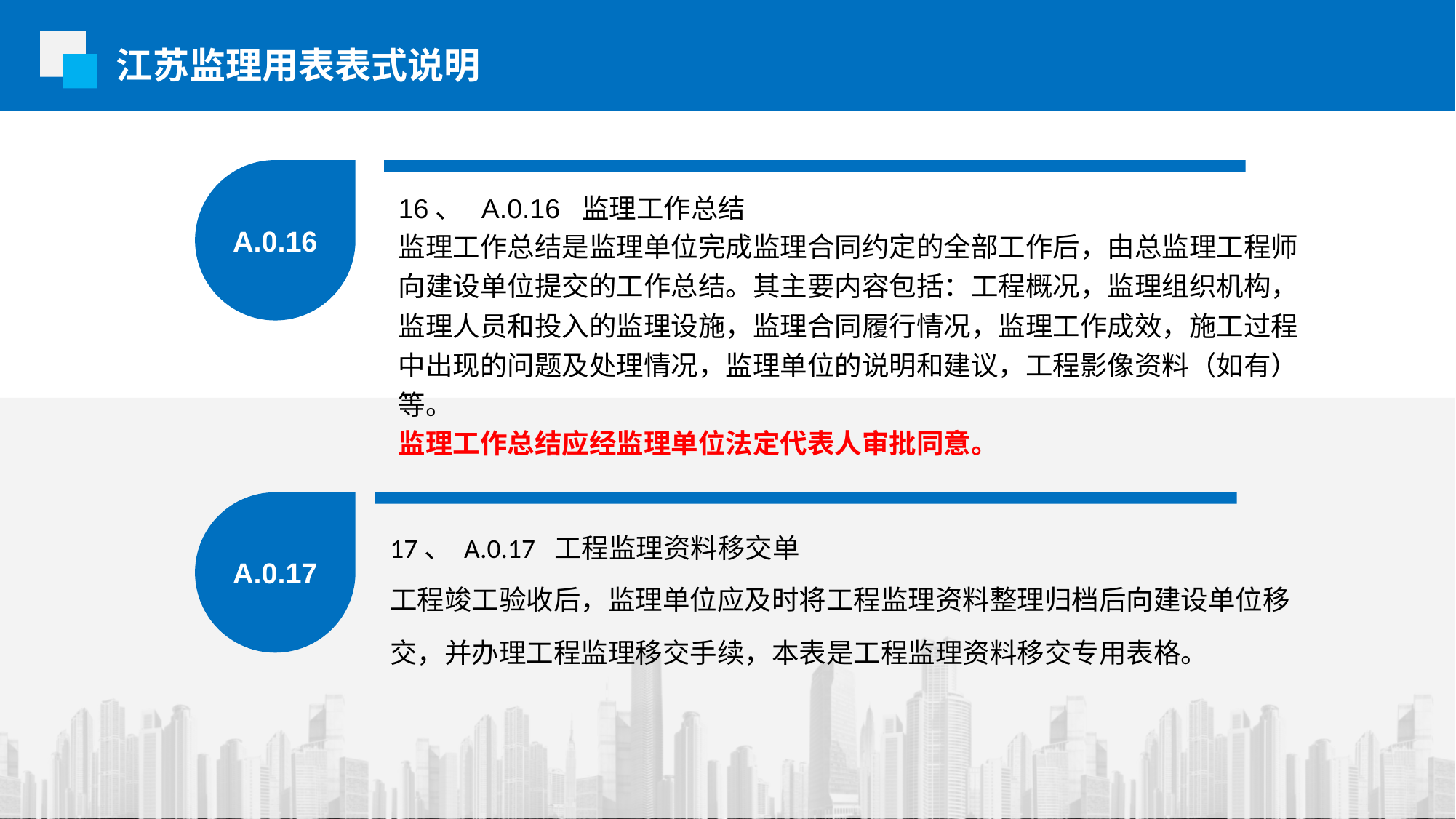

江苏监理用表表式说明

A.0.16

16、  A.0.16  监理工作总结
监理工作总结是监理单位完成监理合同约定的全部工作后，由总监理工程师向建设单位提交的工作总结。其主要内容包括：工程概况，监理组织机构，监理人员和投入的监理设施，监理合同履行情况，监理工作成效，施工过程中出现的问题及处理情况，监理单位的说明和建议，工程影像资料（如有）等。
监理工作总结应经监理单位法定代表人审批同意。
A.0.17

17、 A.0.17  工程监理资料移交单
工程竣工验收后，监理单位应及时将工程监理资料整理归档后向建设单位移交，并办理工程监理移交手续，本表是工程监理资料移交专用表格。